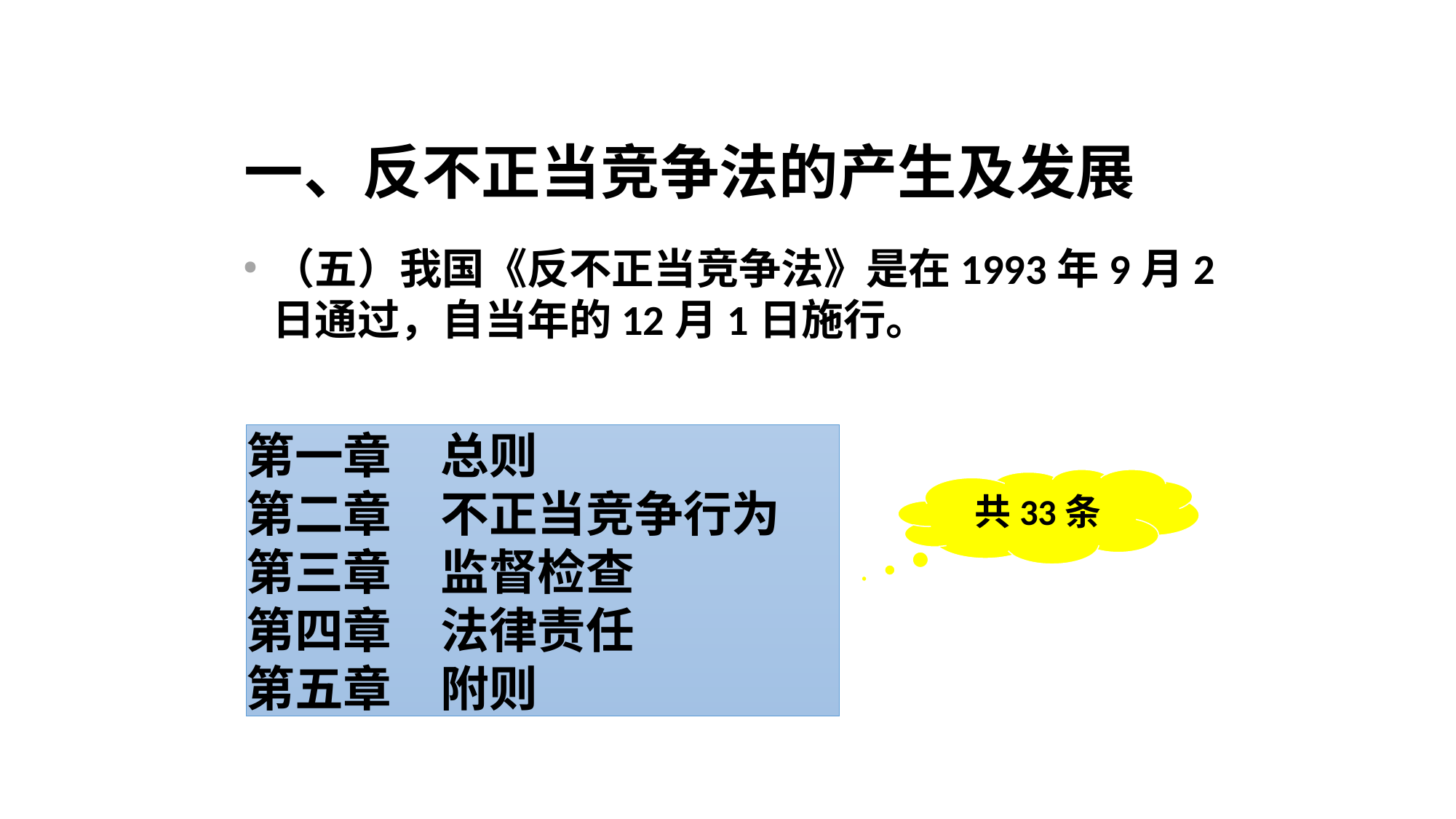

# 一、反不正当竞争法的产生及发展
（五）我国《反不正当竞争法》是在1993年9月2日通过，自当年的12月1日施行。
第一章　总则
第二章　不正当竞争行为
第三章　监督检查
第四章　法律责任
第五章　附则
共33条